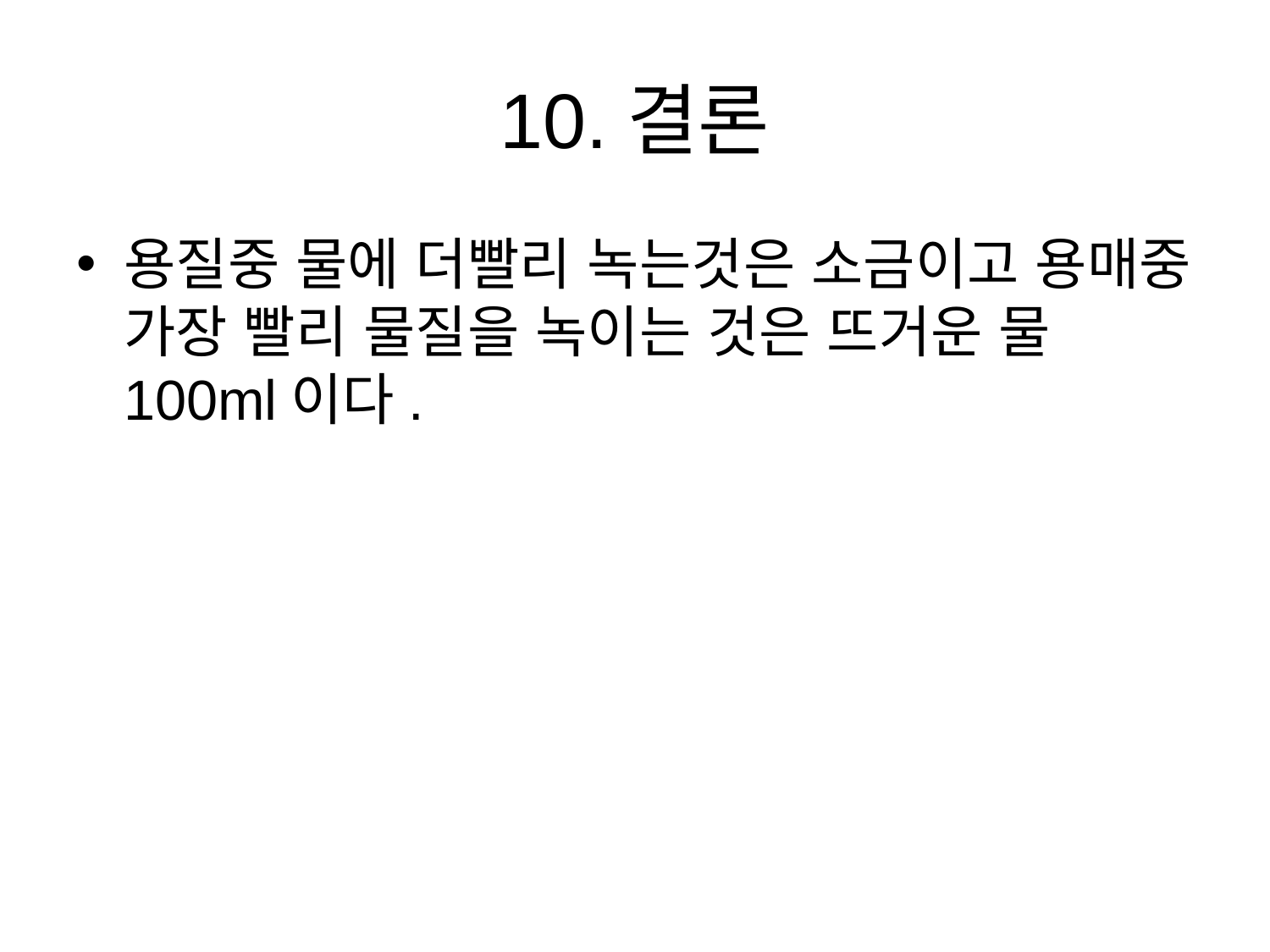

# 10.결론
용질중 물에 더빨리 녹는것은 소금이고 용매중 가장 빨리 물질을 녹이는 것은 뜨거운 물100ml이다.